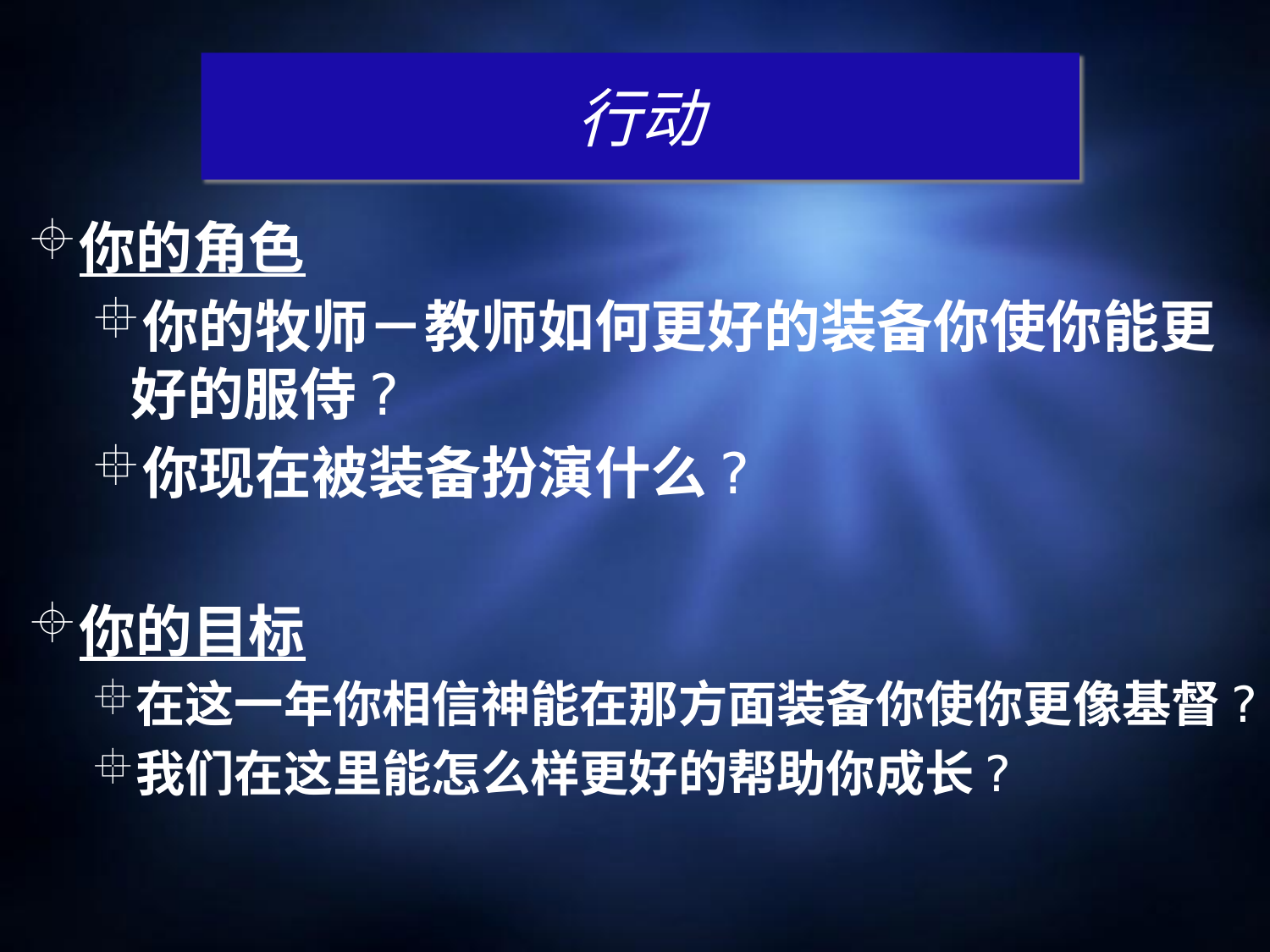

# 行动
你的角色
你的牧师－教师如何更好的装备你使你能更好的服侍?
你现在被装备扮演什么?

你的目标
在这一年你相信神能在那方面装备你使你更像基督?
我们在这里能怎么样更好的帮助你成长?